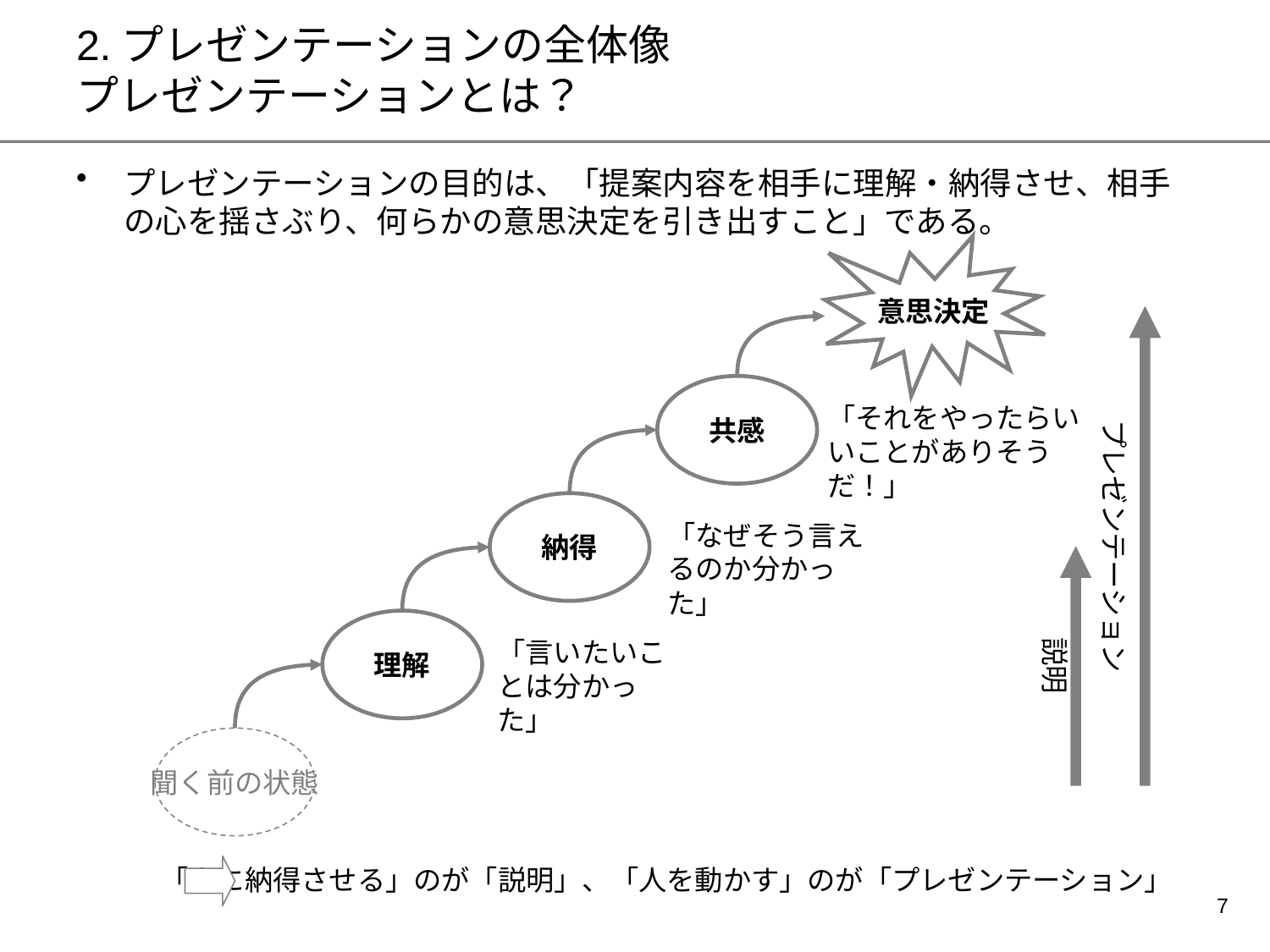

# 2.プレゼンテーションの全体像 プレゼンテーションとは？
プレゼンテーションの目的は、「提案内容を相手に理解・納得させ、相手の心を揺さぶり、何らかの意思決定を引き出すこと」である。
意思決定

共感
「それをやったらいいことがありそうだ！」
プレゼンテーション
納得
「なぜそう言えるのか分かった」

理解
「言いたいことは分かった」
説明
聞く前の状態

「人に納得させる」のが「説明」、「人を動かす」のが「プレゼンテーション」
7